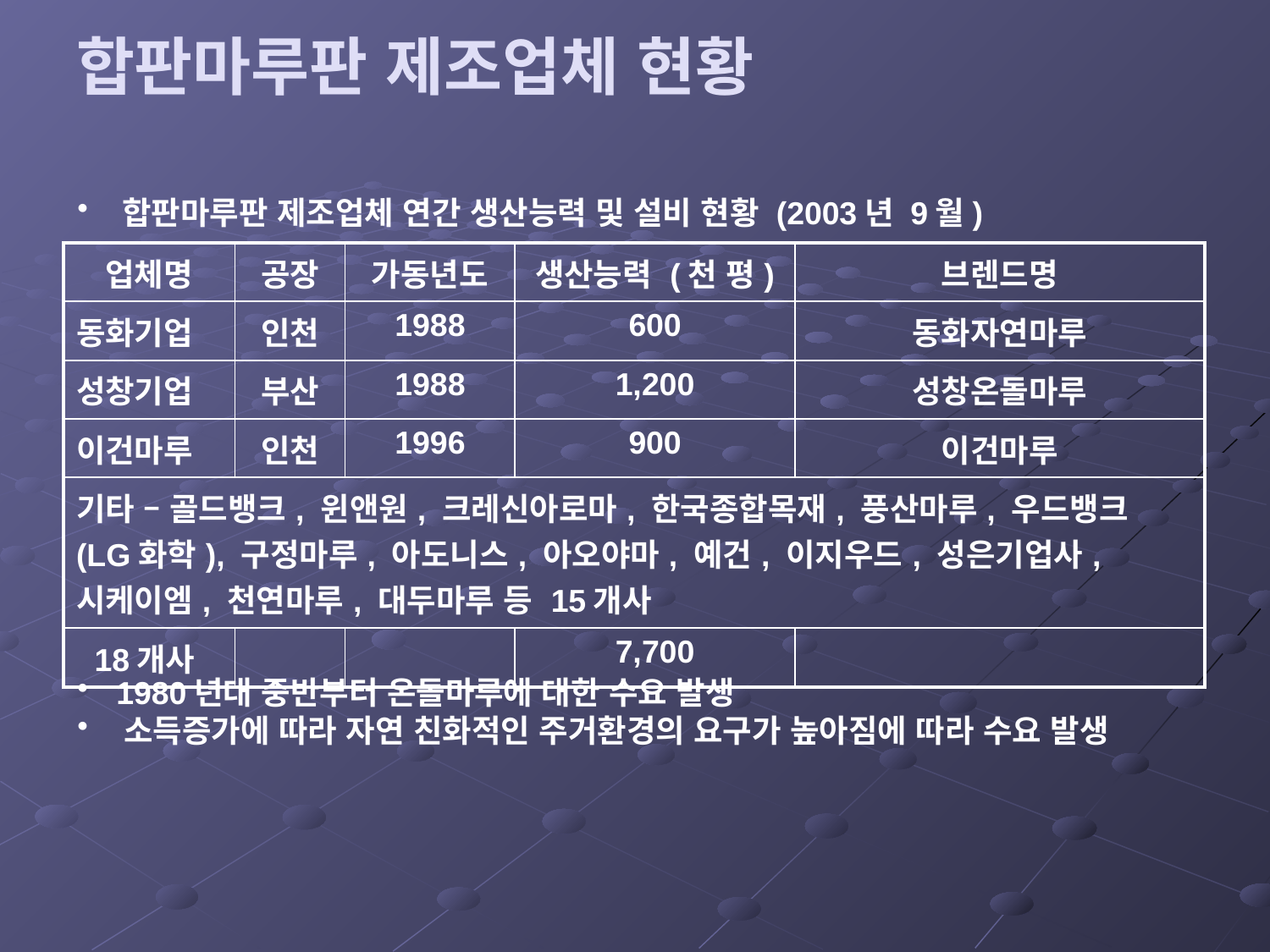

# 합판마루판 제조업체 현황
 합판마루판 제조업체 연간 생산능력 및 설비 현황 (2003년 9월)
| 업체명 | 공장 | 가동년도 | 생산능력 (천 평) | 브렌드명 |
| --- | --- | --- | --- | --- |
| 동화기업 | 인천 | 1988 | 600 | 동화자연마루 |
| 성창기업 | 부산 | 1988 | 1,200 | 성창온돌마루 |
| 이건마루 | 인천 | 1996 | 900 | 이건마루 |
| 기타 – 골드뱅크, 윈앤원, 크레신아로마, 한국종합목재, 풍산마루, 우드뱅크 (LG화학), 구정마루, 아도니스, 아오야마, 예건, 이지우드, 성은기업사, 시케이엠, 천연마루, 대두마루 등 15개사 |  |  |  |  |
| 18개사 |  |  | 7,700 |  |
 1980년대 중반부터 온돌마루에 대한 수요 발생
 소득증가에 따라 자연 친화적인 주거환경의 요구가 높아짐에 따라 수요 발생